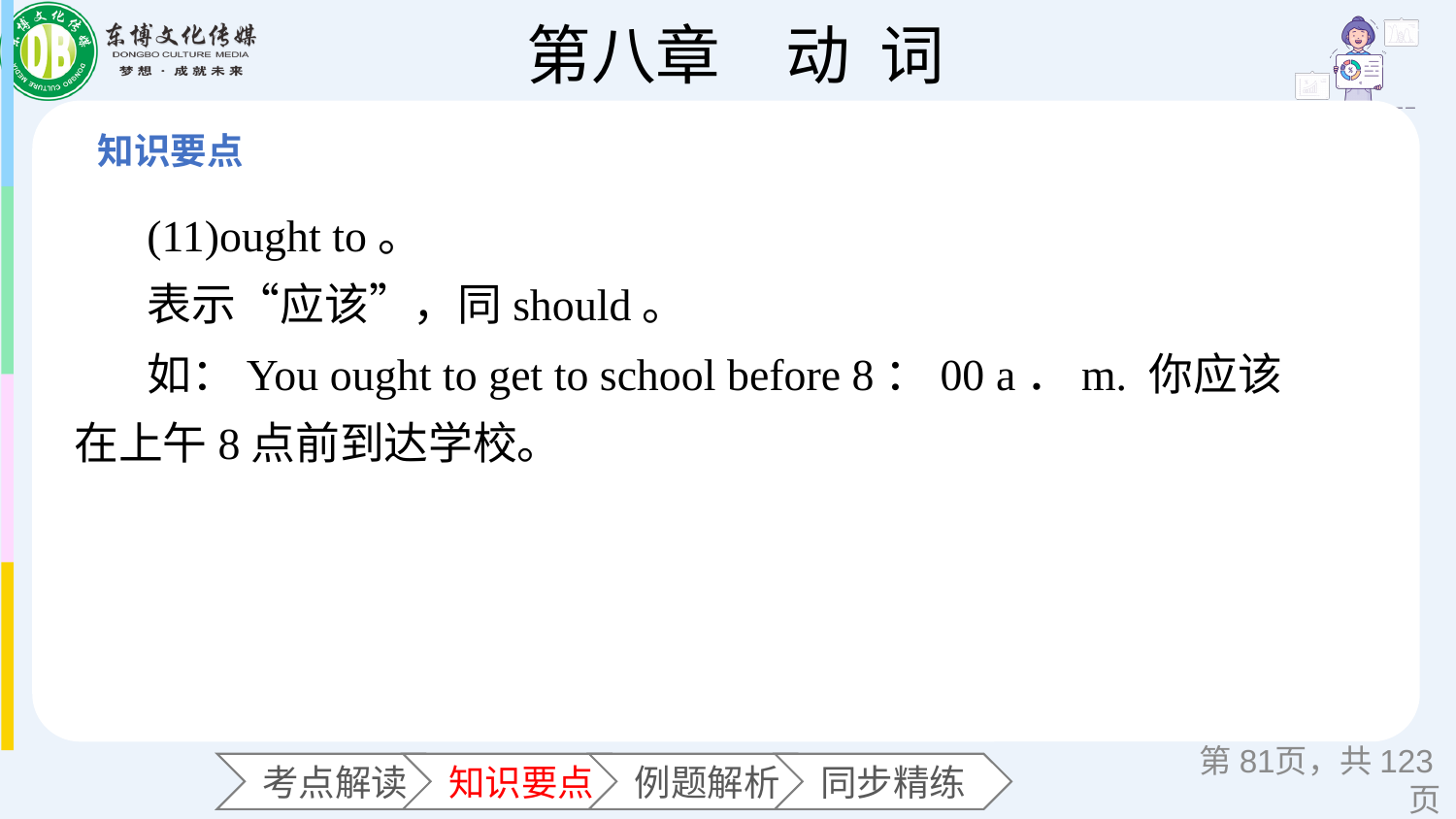

(11)ought to。
表示“应该”，同should。
如：You ought to get to school before 8：00 a．m. 你应该在上午8点前到达学校。
第81页，共123页